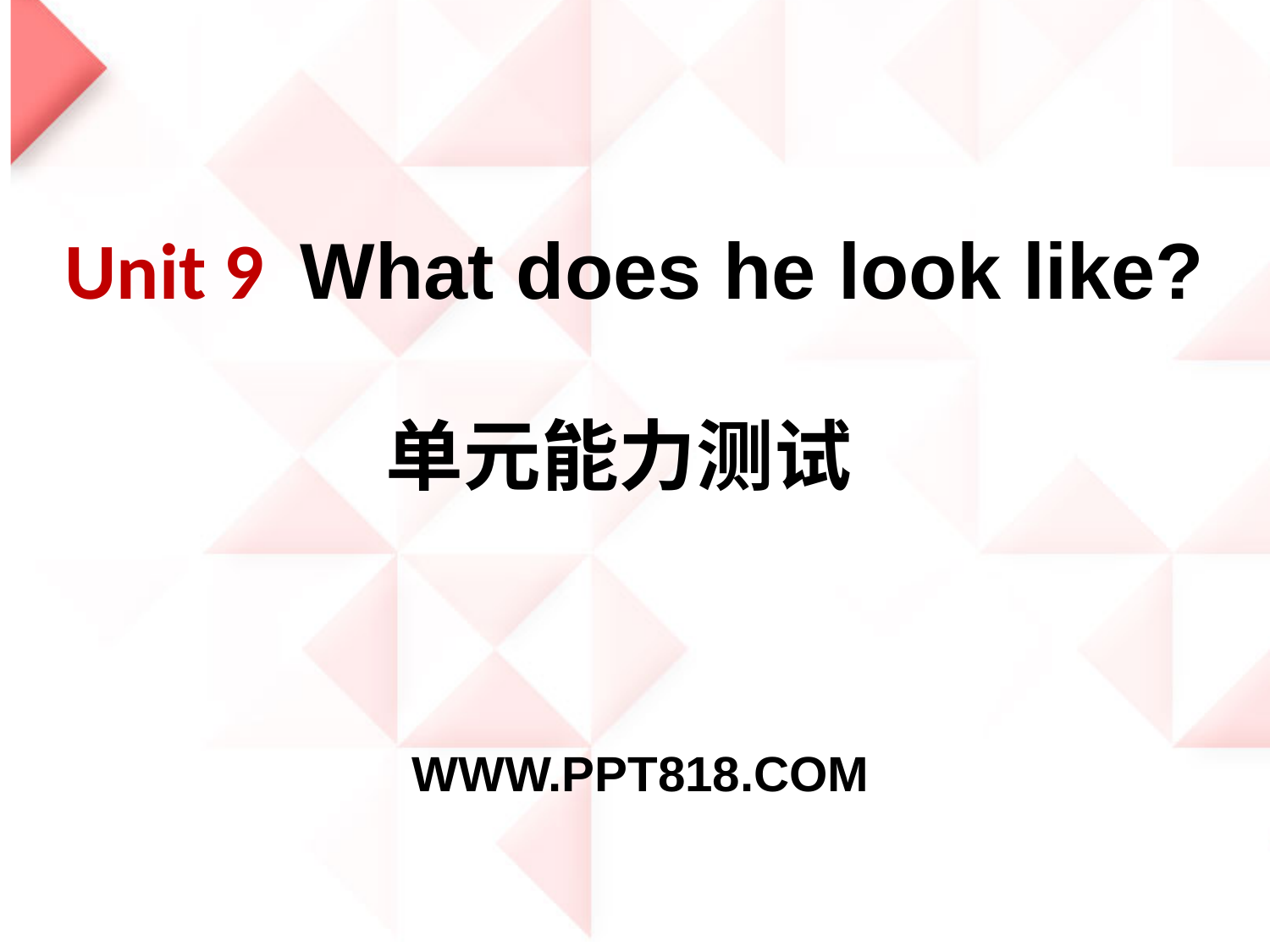

Unit 9  What does he look like?
单元能力测试
WWW.PPT818.COM